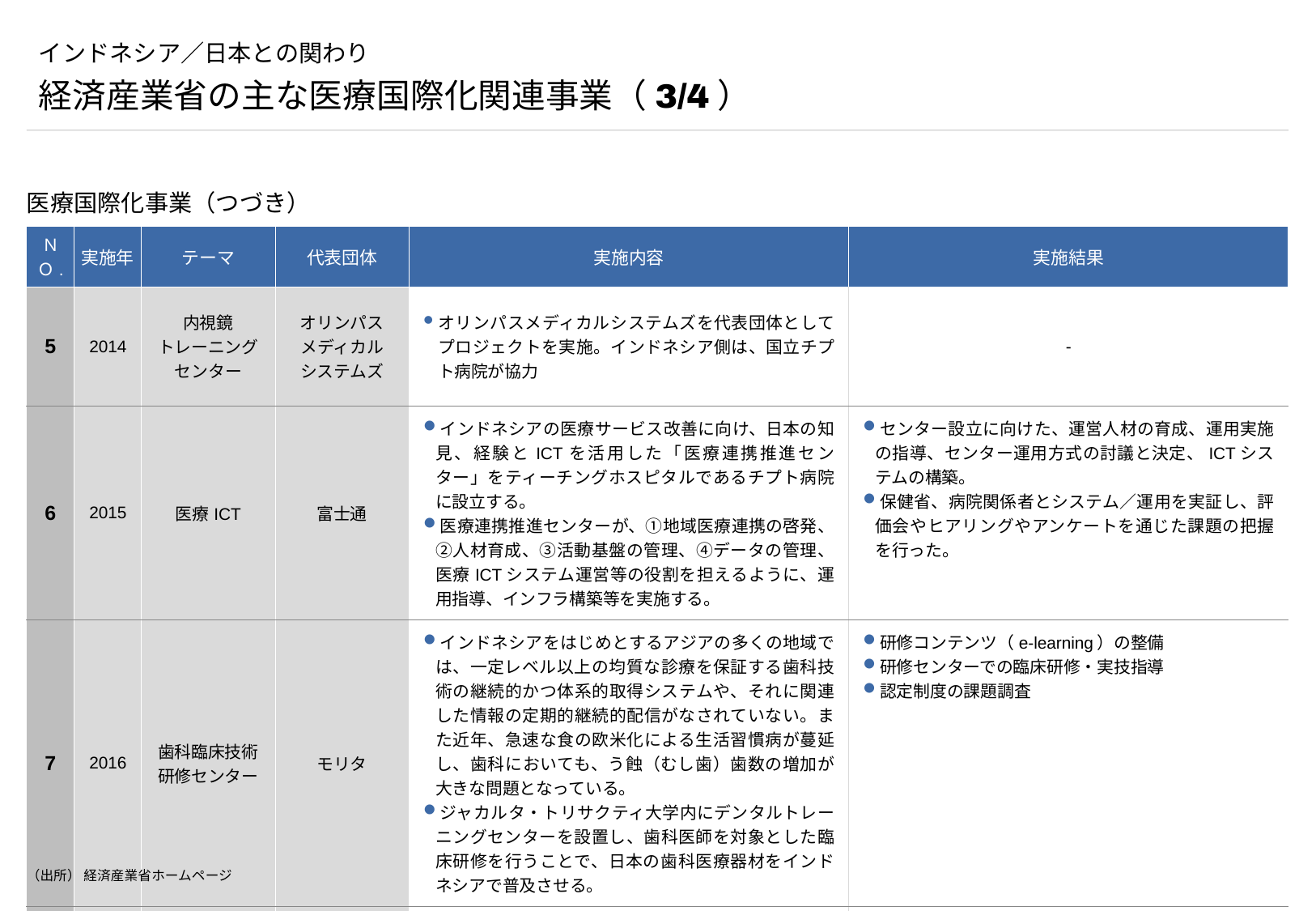

# インドネシア／日本との関わり
経済産業省の主な医療国際化関連事業（3/4）
医療国際化事業（つづき）
| ＮＯ. | 実施年 | テーマ | 代表団体 | 実施内容 | 実施結果 |
| --- | --- | --- | --- | --- | --- |
| 5 | 2014 | 内視鏡 トレーニング センター | オリンパス メディカル システムズ | オリンパスメディカルシステムズを代表団体としてプロジェクトを実施。インドネシア側は、国立チプト病院が協力 | - |
| 6 | 2015 | 医療ICT | 富士通 | インドネシアの医療サービス改善に向け、日本の知見、経験とICTを活用した「医療連携推進センター」をティーチングホスピタルであるチプト病院に設立する。 医療連携推進センターが、①地域医療連携の啓発、②人材育成、③活動基盤の管理、④データの管理、医療ICTシステム運営等の役割を担えるように、運用指導、インフラ構築等を実施する。 | センター設立に向けた、運営人材の育成、運用実施の指導、センター運用方式の討議と決定、ICTシステムの構築。 保健省、病院関係者とシステム／運用を実証し、評価会やヒアリングやアンケートを通じた課題の把握を行った。 |
| 7 | 2016 | 歯科臨床技術研修センター | モリタ | インドネシアをはじめとするアジアの多くの地域では、一定レベル以上の均質な診療を保証する歯科技術の継続的かつ体系的取得システムや、それに関連した情報の定期的継続的配信がなされていない。また近年、急速な食の欧米化による生活習慣病が蔓延し、歯科においても、う蝕（むし歯）歯数の増加が大きな問題となっている。 ジャカルタ・トリサクティ大学内にデンタルトレーニングセンターを設置し、歯科医師を対象とした臨床研修を行うことで、日本の歯科医療器材をインドネシアで普及させる。 | 研修コンテンツ（e-learning）の整備 研修センターでの臨床研修・実技指導 認定制度の課題調査 |
| 8 | 2017 | 遠隔診断 モデル構築 | 富士フィルム 株式会社 | 放射線科医の少ない地域に対し医療ICTを用いた遠隔放射線診断ができる環境を提供。 | 遠隔放射線診断のワークフローを提案し、放射線機器、医療ICTシステムの導入・運用を開始 |
（出所） 経済産業省ホームページ